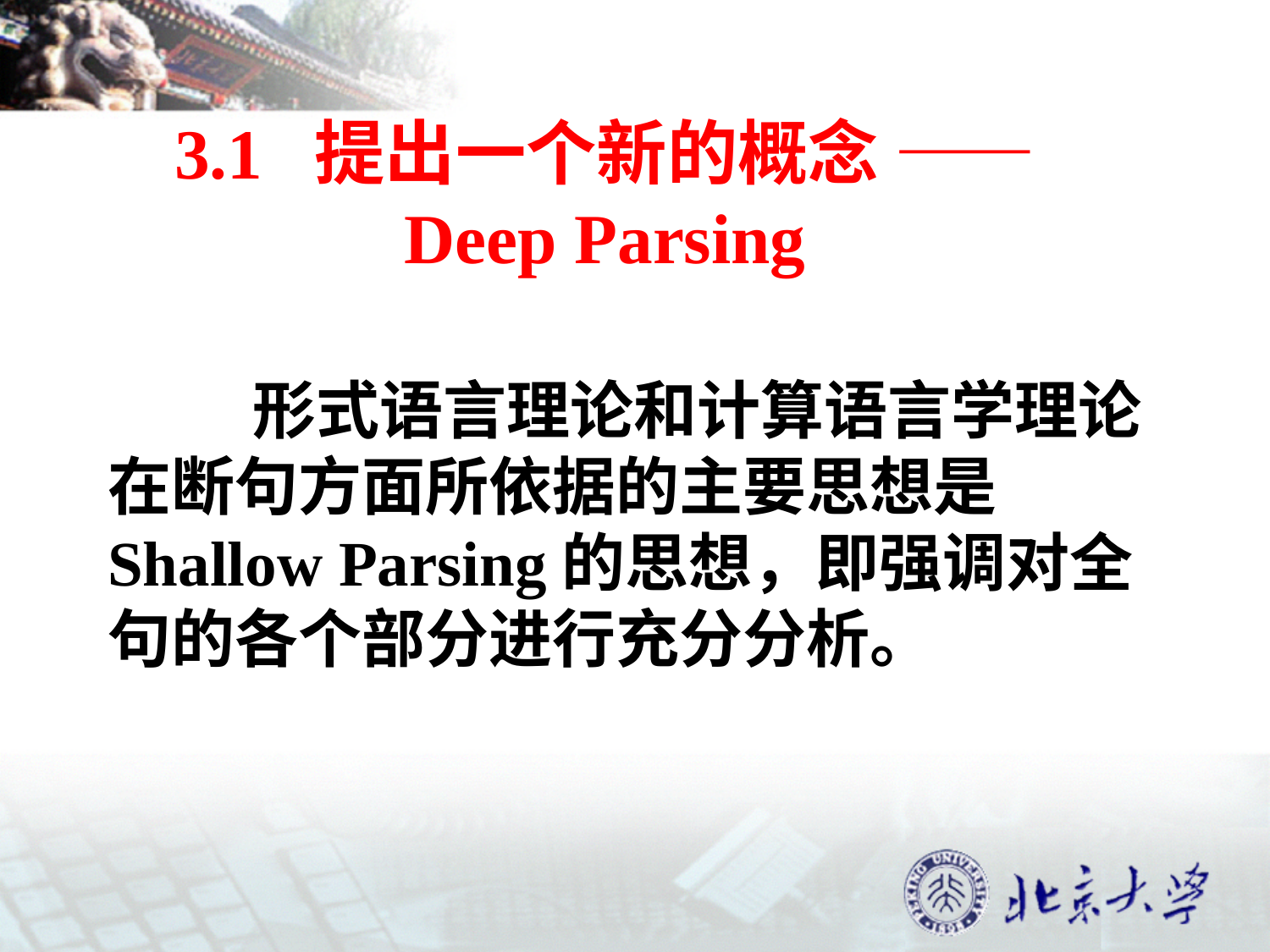

3.1  提出一个新的概念 —— Deep Parsing

         形式语言理论和计算语言学理论
在断句方面所依据的主要思想是
Shallow Parsing的思想，即强调对全
句的各个部分进行充分分析。